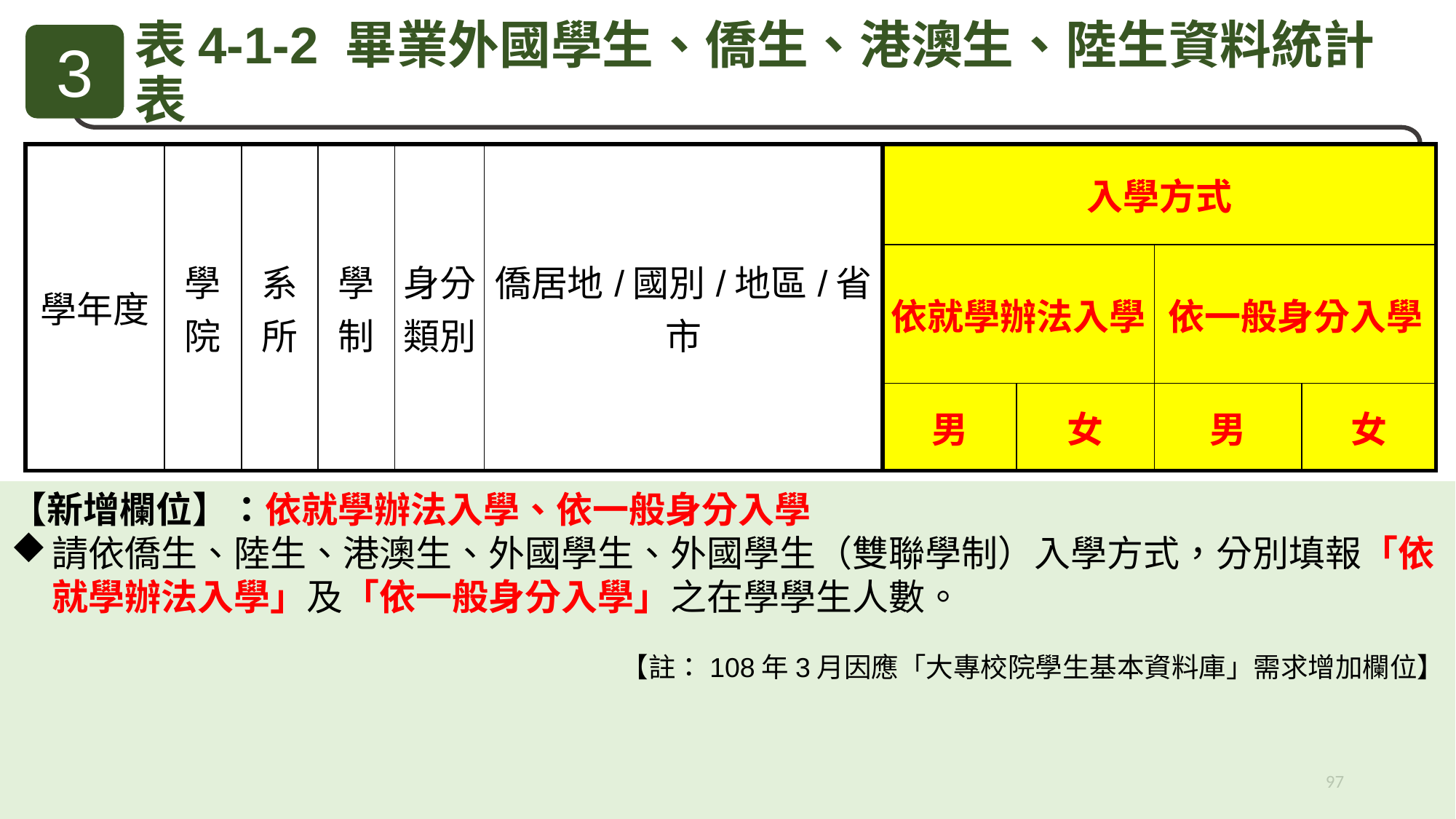

3

表4-1-2 畢業外國學生、僑生、港澳生、陸生資料統計表

| 學年度 | 學院 | 系所 | 學制 | 身分類別 | 僑居地/國別/地區/省市 | 入學方式 |  |  |  |
| --- | --- | --- | --- | --- | --- | --- | --- | --- | --- |
|  |  |  |  |  |  | 依就學辦法入學 |  | 依一般身分入學 |  |
|  |  |  |  |  |  | 男 | 女 | 男 | 女 |
【新增欄位】：依就學辦法入學、依一般身分入學
請依僑生、陸生、港澳生、外國學生、外國學生（雙聯學制）入學方式，分別填報「依就學辦法入學」及「依一般身分入學」之在學學生人數。

【註：108年3月因應「大專校院學生基本資料庫」需求增加欄位】

97